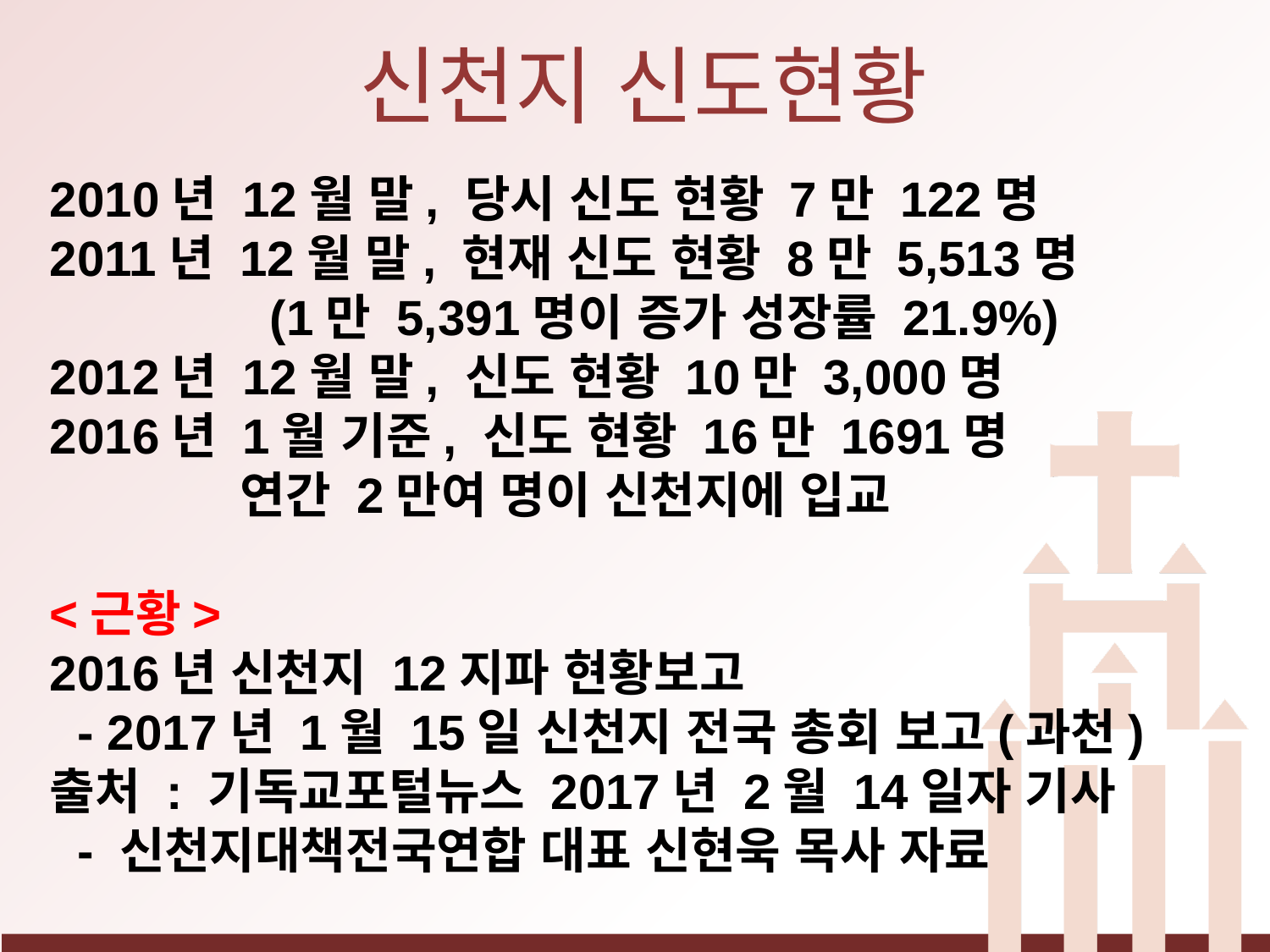

신천지 신도현황
2010년 12월 말, 당시 신도 현황 7만 122명
2011년 12월 말, 현재 신도 현황 8만 5,513명
                (1만 5,391명이 증가 성장률 21.9%)
2012년 12월 말, 신도 현황 10만 3,000명
2016년 1월 기준, 신도 현황 16만 1691명
             연간 2만여 명이 신천지에 입교

<근황>
2016년 신천지 12지파 현황보고
  - 2017년 1월 15일 신천지 전국 총회 보고(과천)
출처 : 기독교포털뉴스 2017년 2월 14일자 기사
  - 신천지대책전국연합 대표 신현욱 목사 자료